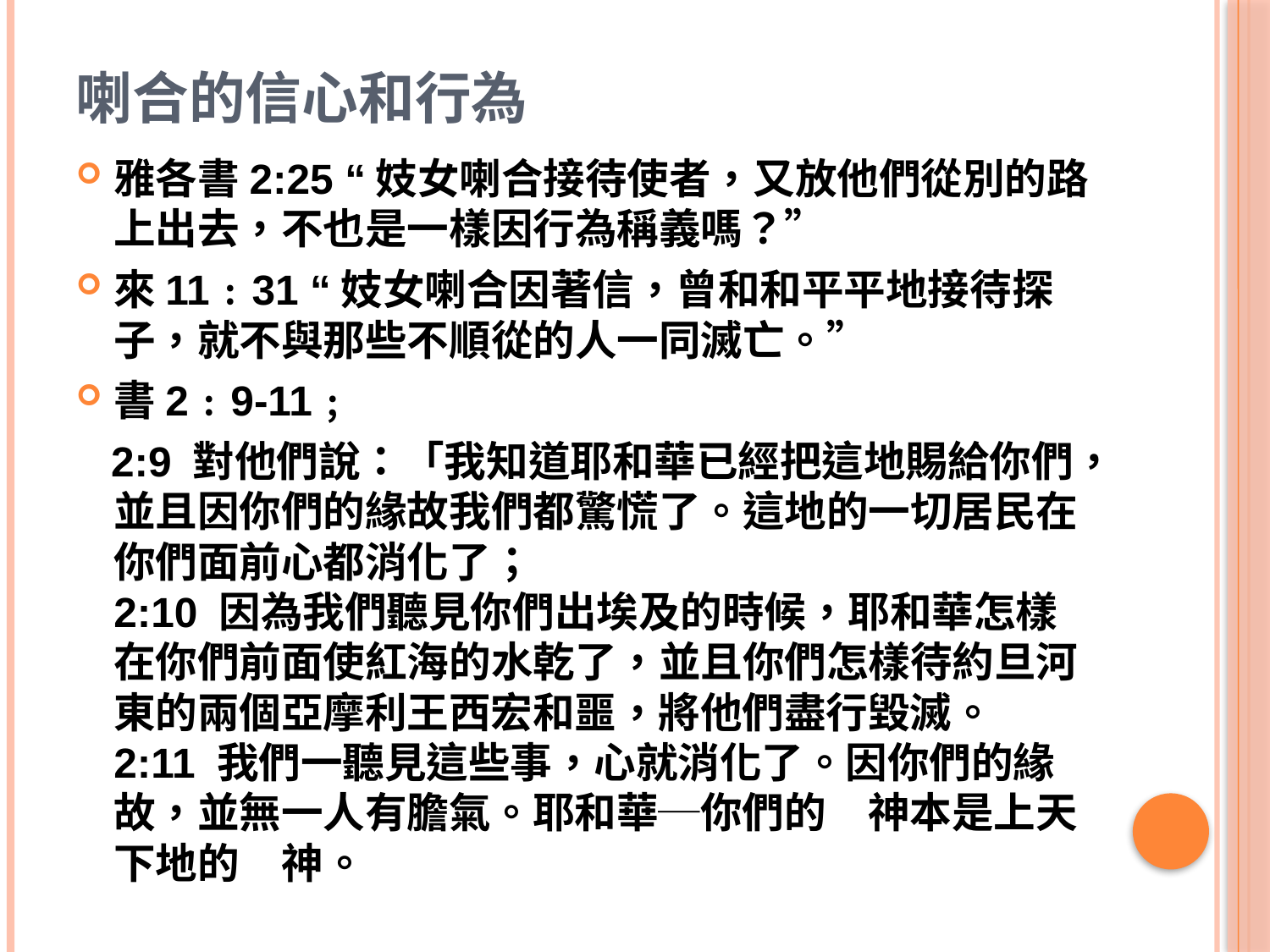

# 喇合的信心和行為
雅各書2:25 “妓女喇合接待使者，又放他們從別的路上出去，不也是一樣因行為稱義嗎？”
來11﹕31 “妓女喇合因著信，曾和和平平地接待探子，就不與那些不順從的人一同滅亡。”
書2﹕9-11﹔
   2:9 對他們說：「我知道耶和華已經把這地賜給你們，並且因你們的緣故我們都驚慌了。這地的一切居民在你們面前心都消化了；
2:10 因為我們聽見你們出埃及的時候，耶和華怎樣在你們前面使紅海的水乾了，並且你們怎樣待約旦河東的兩個亞摩利王西宏和噩，將他們盡行毀滅。
2:11 我們一聽見這些事，心就消化了。因你們的緣故，並無一人有膽氣。耶和華─你們的　神本是上天下地的　神。